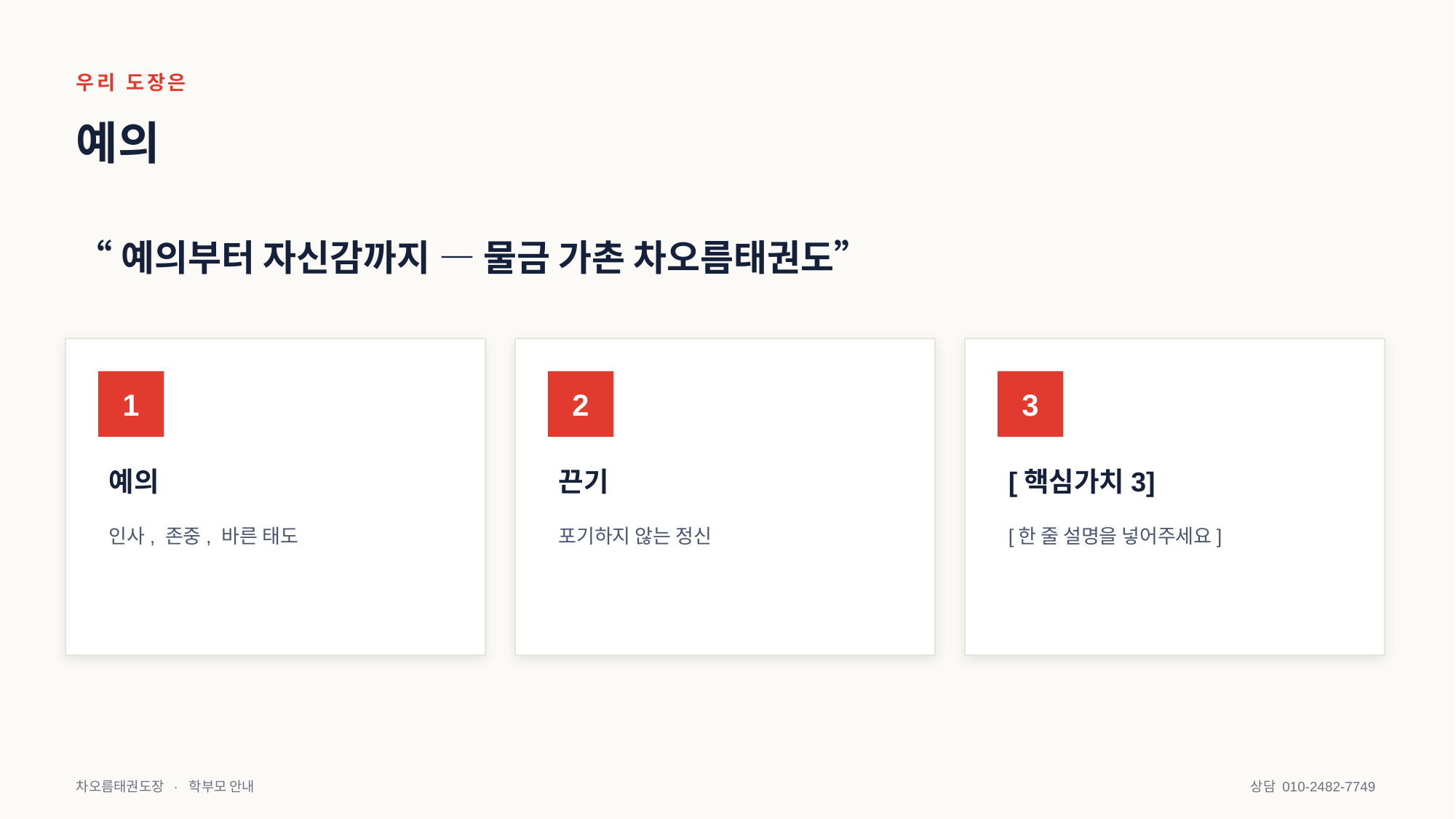

우리 도장은
예의
“예의부터 자신감까지 — 물금 가촌 차오름태권도”

1
2
3
예의
끈기
[핵심가치3]
인사, 존중, 바른 태도
포기하지 않는 정신
[한 줄 설명을 넣어주세요]
차오름태권도장  ·  학부모 안내
상담 010-2482-7749